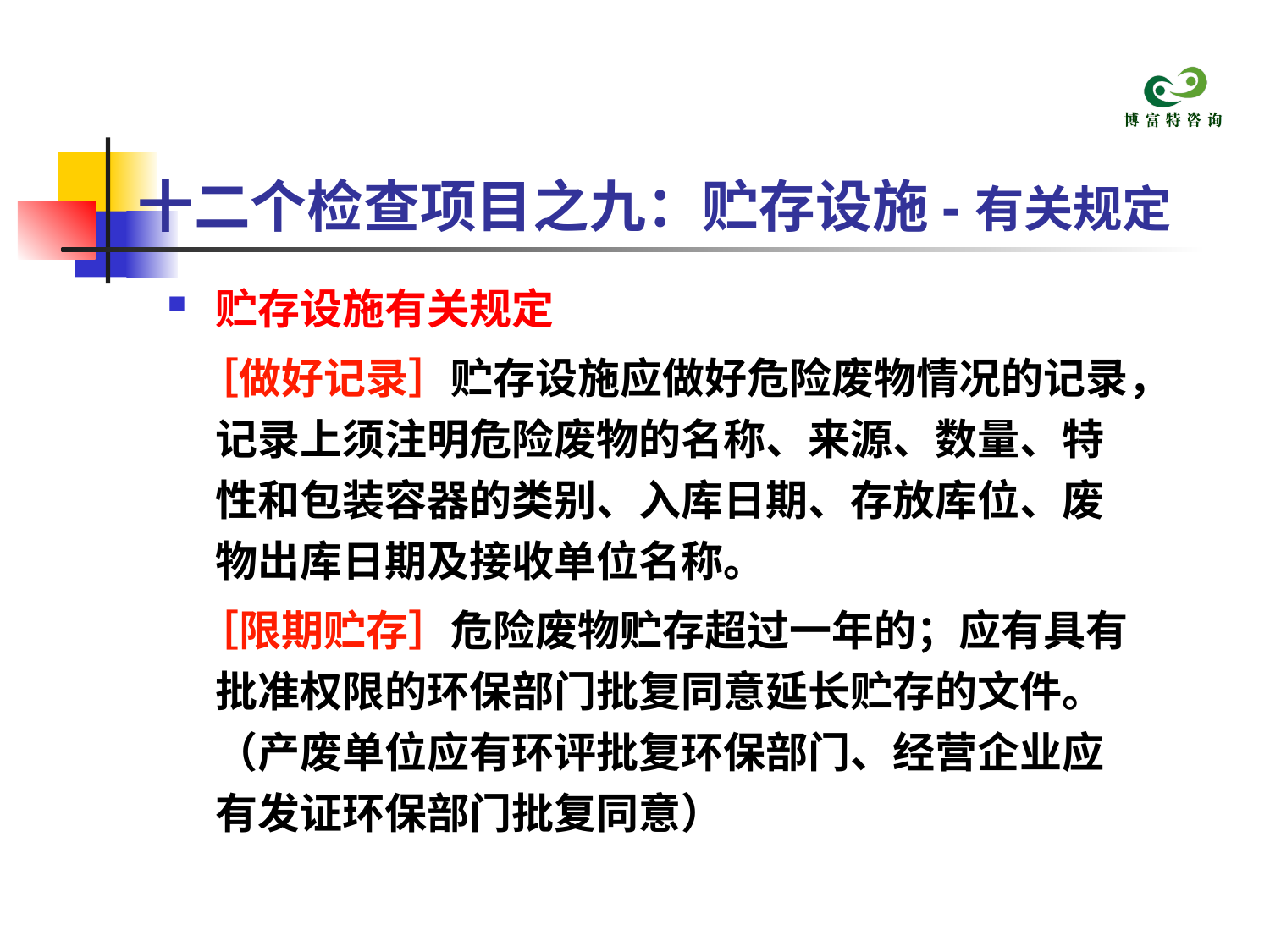

# 十二个检查项目之九：贮存设施-有关规定
贮存设施有关规定
  ［做好记录］贮存设施应做好危险废物情况的记录，记录上须注明危险废物的名称、来源、数量、特性和包装容器的类别、入库日期、存放库位、废物出库日期及接收单位名称。
  ［限期贮存］危险废物贮存超过一年的；应有具有批准权限的环保部门批复同意延长贮存的文件。（产废单位应有环评批复环保部门、经营企业应有发证环保部门批复同意）